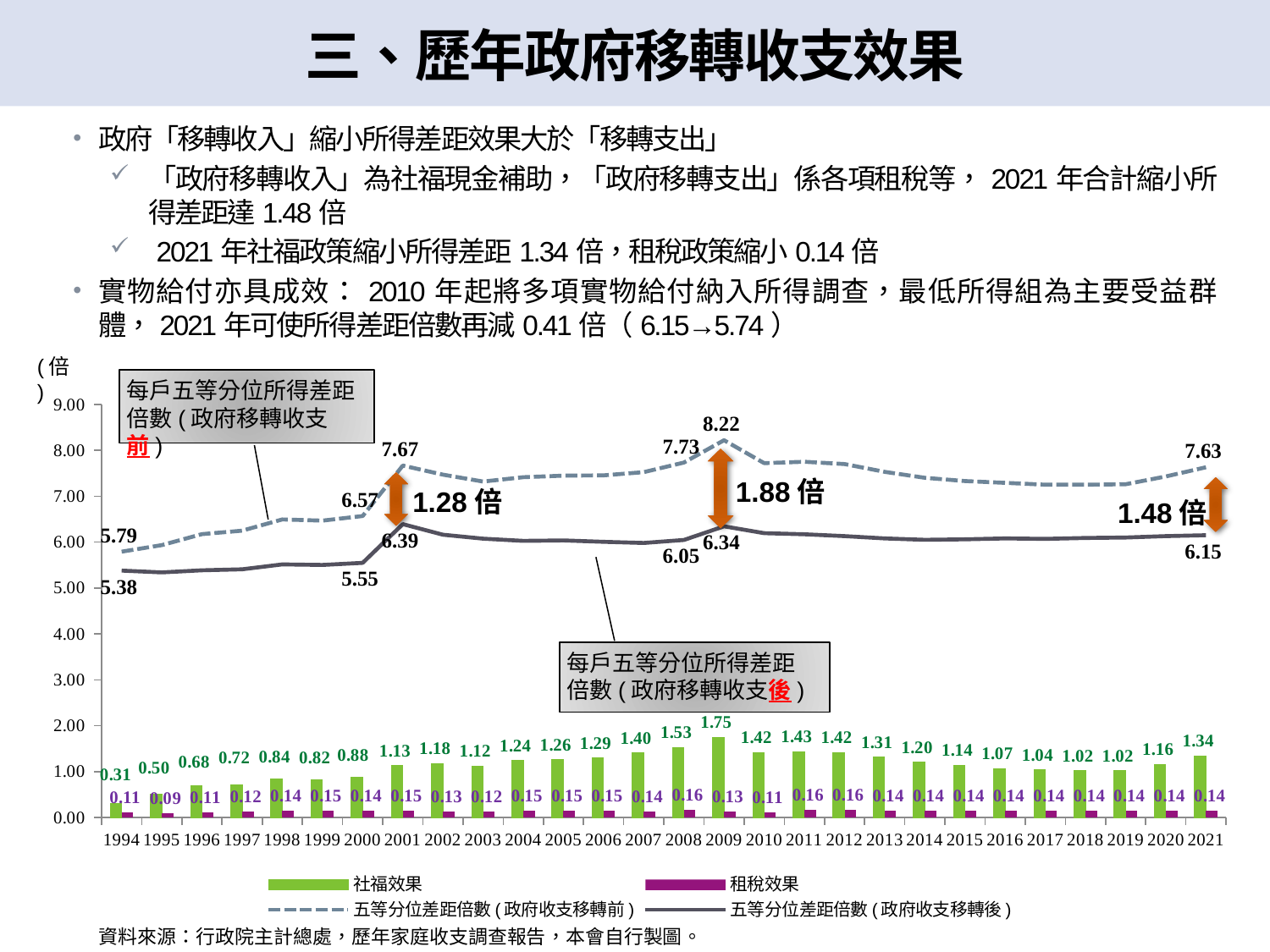

# 三、歷年政府移轉收支效果
政府「移轉收入」縮小所得差距效果大於「移轉支出」
「政府移轉收入」為社福現金補助，「政府移轉支出」係各項租稅等，2021年合計縮小所得差距達1.48倍
 2021年社福政策縮小所得差距1.34倍，租稅政策縮小0.14倍
實物給付亦具成效：2010年起將多項實物給付納入所得調查，最低所得組為主要受益群體，2021年可使所得差距倍數再減0.41倍（6.15→5.74）
(倍)
每戶五等分位所得差距倍數(政府移轉收支前)
1.88倍
1.28倍
1.48倍

每戶五等分位所得差距倍數(政府移轉收支後)
資料來源：行政院主計總處，歷年家庭收支調查報告，本會自行製圖。

### Chart

| Category |  |  |  |  |
|---|---|---|---|---|
| 1994 | 0.307 | 0.107 | 5.792 | 5.379 |
| 1995 | 0.5 | 0.094 | 5.934 | 5.34 |
| 1996 | 0.683 | 0.107 | 6.174 | 5.385 |
| 1997 | 0.718 | 0.124 | 6.249 | 5.407 |
| 1998 | 0.839 | 0.141 | 6.494 | 5.514 |
| 1999 | 0.818 | 0.148 | 6.468 | 5.502 |
| 2000 | 0.88 | 0.14 | 6.568 | 5.548 |
| 2001 | 1.132 | 0.145 | 7.667 | 6.391 |
| 2002 | 1.176 | 0.132 | 7.469 | 6.161 |
| 2003 | 1.12 | 0.123 | 7.319 | 6.075 |
| 2004 | 1.24 | 0.15 | 7.413 | 6.027 |
| 2005 | 1.26 | 0.15 | 7.447 | 6.036 |
| 2006 | 1.294 | 0.154 | 7.454 | 6.006 |
| 2007 | 1.404 | 0.138 | 7.523 | 5.981 |
| 2008 | 1.529 | 0.158 | 7.732 | 6.046 |
| 2009 | 1.746 | 0.13 | 8.219 | 6.343 |
| 2010 | 1.417 | 0.107 | 7.719 | 6.194 |
| 2011 | 1.43 | 0.16 | 7.75 | 6.17 |
| 2012 | 1.42 | 0.16 | 7.7 | 6.13 |
| 2013 | 1.31 | 0.14 | 7.53 | 6.08 |
| 2014 | 1.2 | 0.14 | 7.4 | 6.05 |
| 2015 | 1.14 | 0.14 | 7.33 | 6.06 |
| 2016 | 1.07 | 0.14 | 7.29 | 6.08 |
| 2017 | 1.04 | 0.14 | 7.25 | 6.07 |
| 2018 | 1.02 | 0.14 | 7.25 | 6.09 |
| 2019 | 1.02 | 0.14 | 7.26 | 6.1 |
| 2020 | 1.16 | 0.14 | 7.43 | 6.13 |
| 2021 | 1.34 | 0.14 | 7.63 | 6.15 |